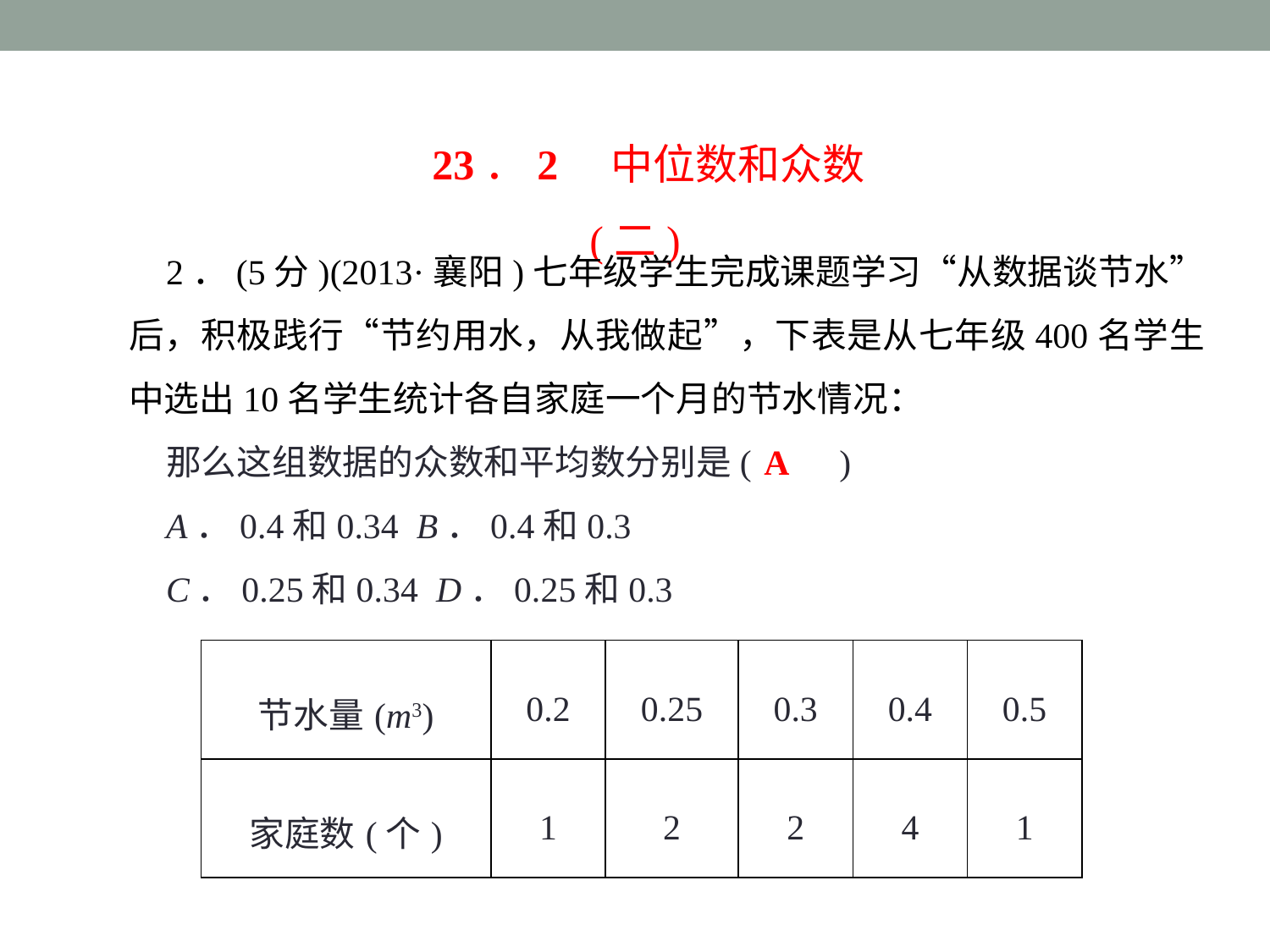

23．2　中位数和众数(二)
2．(5分)(2013·襄阳)七年级学生完成课题学习“从数据谈节水”后，积极践行“节约用水，从我做起”，下表是从七年级400名学生中选出10名学生统计各自家庭一个月的节水情况：
那么这组数据的众数和平均数分别是(　　)
A．0.4和0.34  B．0.4和0.3
C．0.25和0.34  D．0.25和0.3

A
| 节水量(m3) | 0.2 | 0.25 | 0.3 | 0.4 | 0.5 |
| --- | --- | --- | --- | --- | --- |
| 家庭数(个) | 1 | 2 | 2 | 4 | 1 |